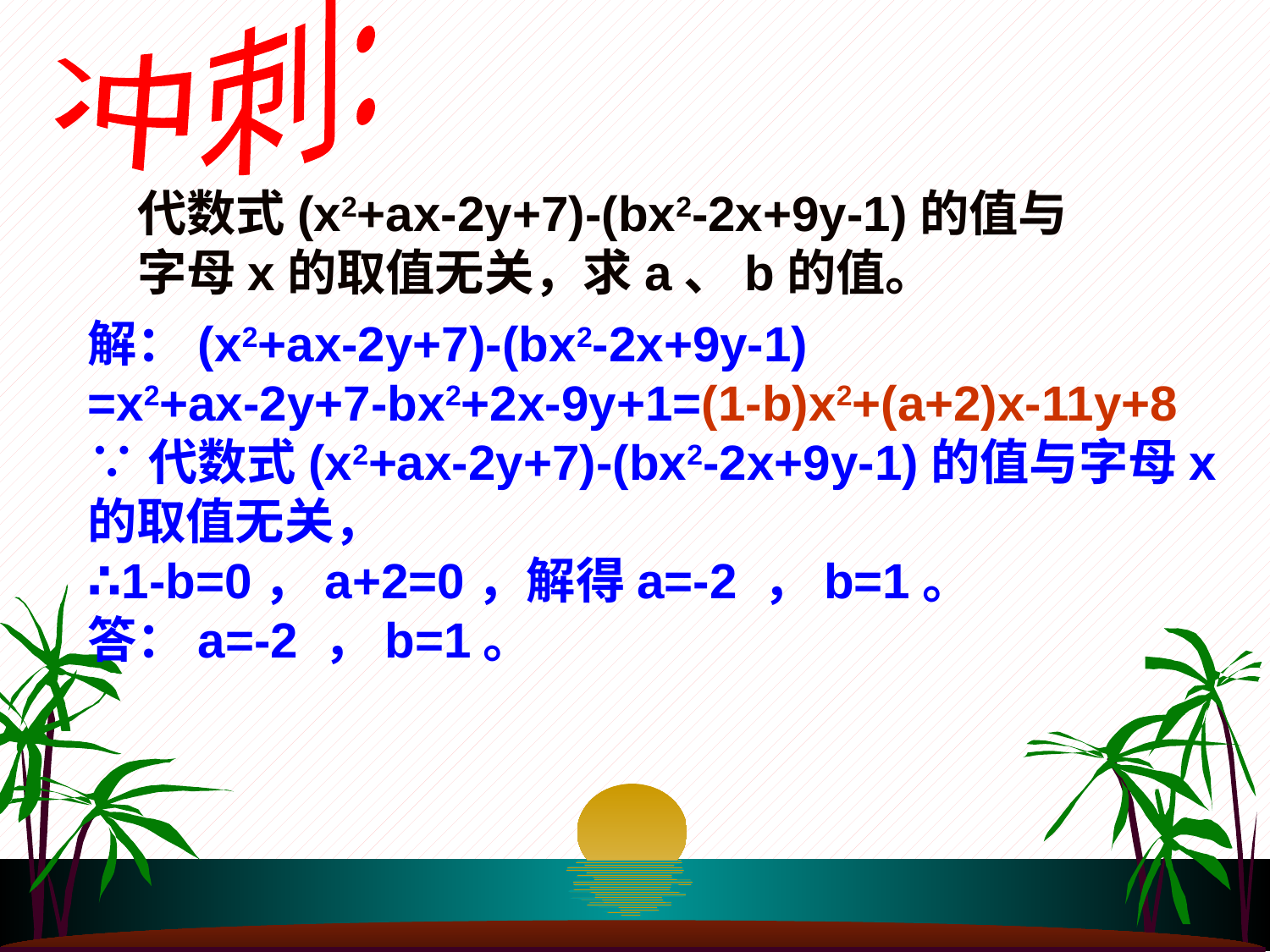

冲刺:
代数式(x2+ax-2y+7)-(bx2-2x+9y-1)的值与字母x的取值无关，求a、b的值。
解：(x2+ax-2y+7)-(bx2-2x+9y-1)
=x2+ax-2y+7-bx2+2x-9y+1=(1-b)x2+(a+2)x-11y+8
∵代数式(x2+ax-2y+7)-(bx2-2x+9y-1)的值与字母x
的取值无关，
∴1-b=0，a+2=0，解得a=-2 ，b=1。
答：a=-2 ，b=1。